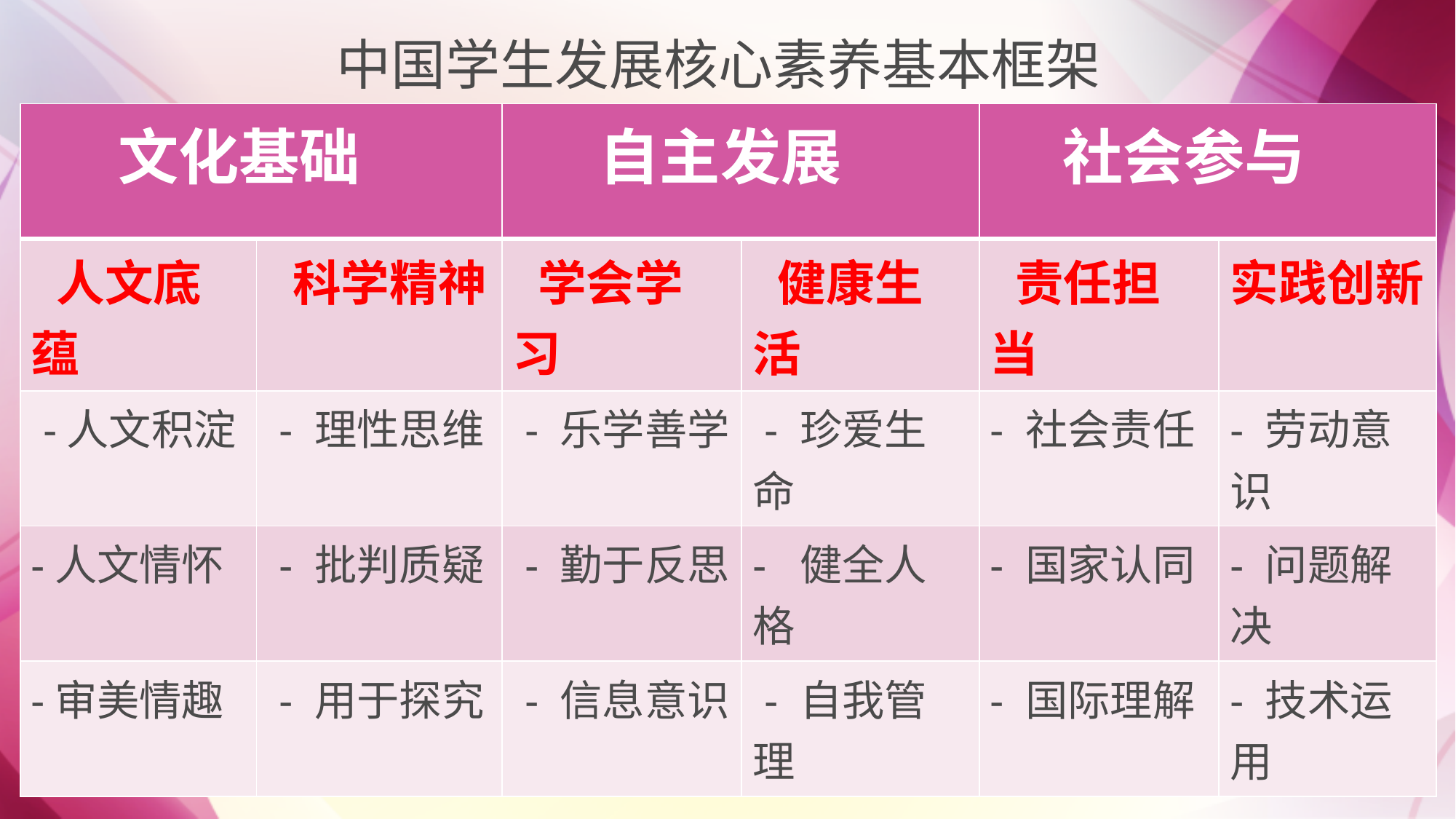

中国学生发展核心素养基本框架
| 文化基础 |  | 自主发展 |  | 社会参与 |  |
| --- | --- | --- | --- | --- | --- |
| 人文底蕴 | 科学精神 | 学会学习 | 健康生活 | 责任担当 | 实践创新 |
| -人文积淀 | - 理性思维 | - 乐学善学 | - 珍爱生命 | - 社会责任 | - 劳动意识 |
| -人文情怀 | - 批判质疑 | - 勤于反思 | - 健全人格 | - 国家认同 | - 问题解决 |
| -审美情趣 | - 用于探究 | - 信息意识 | - 自我管理 | - 国际理解 | - 技术运用 |
#